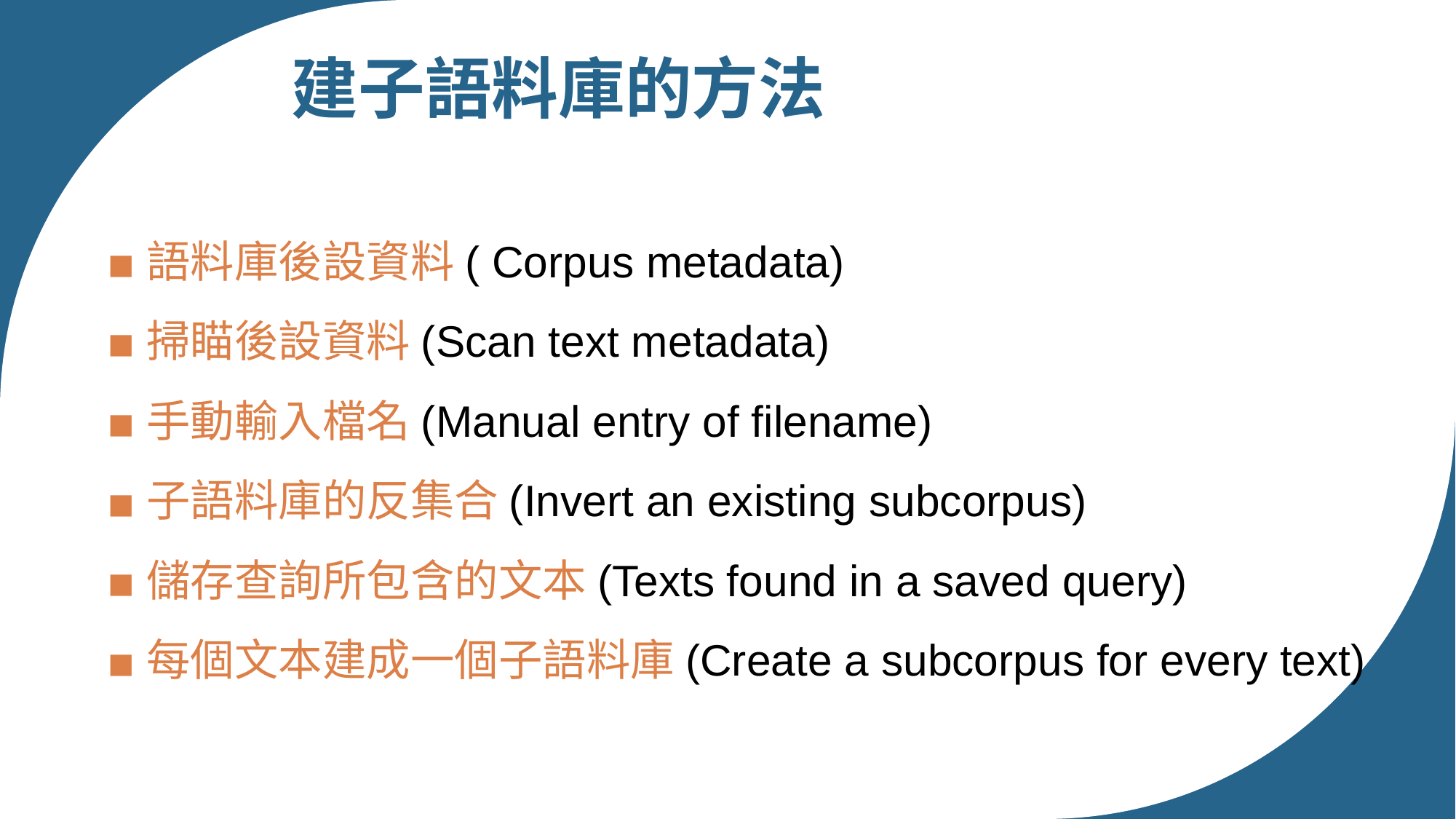

# 建子語料庫的方法
語料庫後設資料( Corpus metadata)
掃瞄後設資料(Scan text metadata)
手動輸入檔名(Manual entry of filename)
子語料庫的反集合(Invert an existing subcorpus)
儲存查詢所包含的文本(Texts found in a saved query)
每個文本建成一個子語料庫(Create a subcorpus for every text)